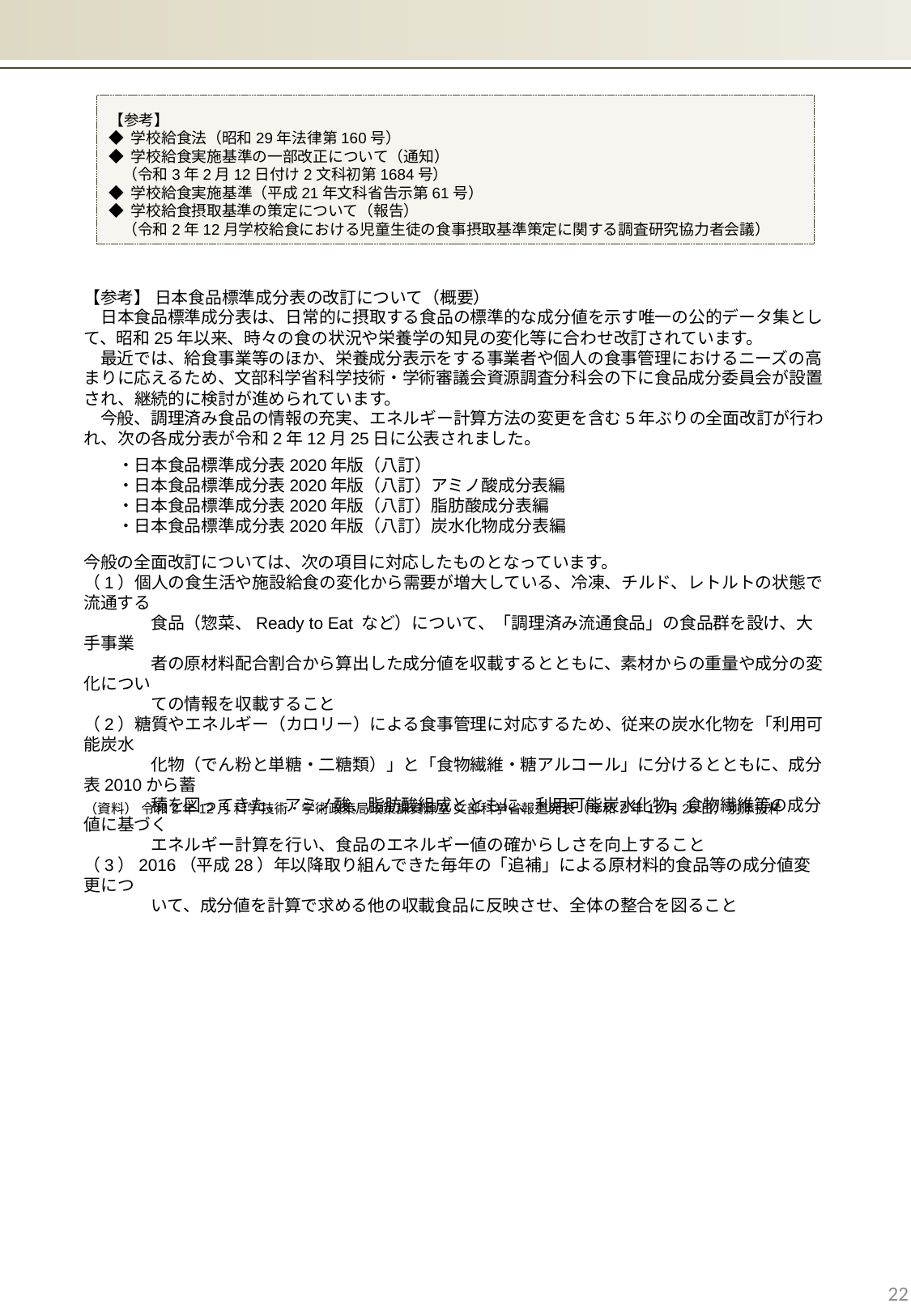

【参考】
◆ 学校給食法（昭和29年法律第160号）
◆ 学校給食実施基準の一部改正について（通知）
   （令和3年2月12日付け2文科初第1684号）
◆ 学校給食実施基準（平成21年文科省告示第61号）
◆ 学校給食摂取基準の策定について（報告）
   （令和2年12月学校給食における児童生徒の食事摂取基準策定に関する調査研究協力者会議）
【参考】 日本食品標準成分表の改訂について（概要）
　日本食品標準成分表は、日常的に摂取する食品の標準的な成分値を示す唯一の公的データ集として、昭和25年以来、時々の食の状況や栄養学の知見の変化等に合わせ改訂されています。
　最近では、給食事業等のほか、栄養成分表示をする事業者や個人の食事管理におけるニーズの高まりに応えるため、文部科学省科学技術・学術審議会資源調査分科会の下に食品成分委員会が設置され、継続的に検討が進められています。
　今般、調理済み食品の情報の充実、エネルギー計算方法の変更を含む5年ぶりの全面改訂が行われ、次の各成分表が令和2年12月25日に公表されました。

　　・日本食品標準成分表2020年版（八訂）
　　・日本食品標準成分表2020年版（八訂）アミノ酸成分表編
　　・日本食品標準成分表2020年版（八訂）脂肪酸成分表編
　　・日本食品標準成分表2020年版（八訂）炭水化物成分表編

今般の全面改訂については、次の項目に対応したものとなっています。
（1）個人の食生活や施設給食の変化から需要が増大している、冷凍、チルド、レトルトの状態で流通する
　　　　食品（惣菜、Ready to Eat など）について、「調理済み流通食品」の食品群を設け、大手事業
　　　　者の原材料配合割合から算出した成分値を収載するとともに、素材からの重量や成分の変化につい
　　　　ての情報を収載すること
（2）糖質やエネルギー（カロリー）による食事管理に対応するため、従来の炭水化物を「利用可能炭水
　　　　化物（でん粉と単糖・二糖類）」と「食物繊維・糖アルコール」に分けるとともに、成分表2010から蓄
　　　　積を図ってきた、アミノ酸、脂肪酸組成とともに、利用可能炭水化物、食物繊維等の成分値に基づく
　　　　エネルギー計算を行い、食品のエネルギー値の確からしさを向上すること
（3）2016（平成28）年以降取り組んできた毎年の「追補」による原材料的食品等の成分値変更につ
　　　　いて、成分値を計算で求める他の収載食品に反映させ、全体の整合を図ること
（資料） 令和2年12月 科学技術・学術政策局政策課資源室 文部科学省報道発表（令和2年12月25日）別添抜粋
22